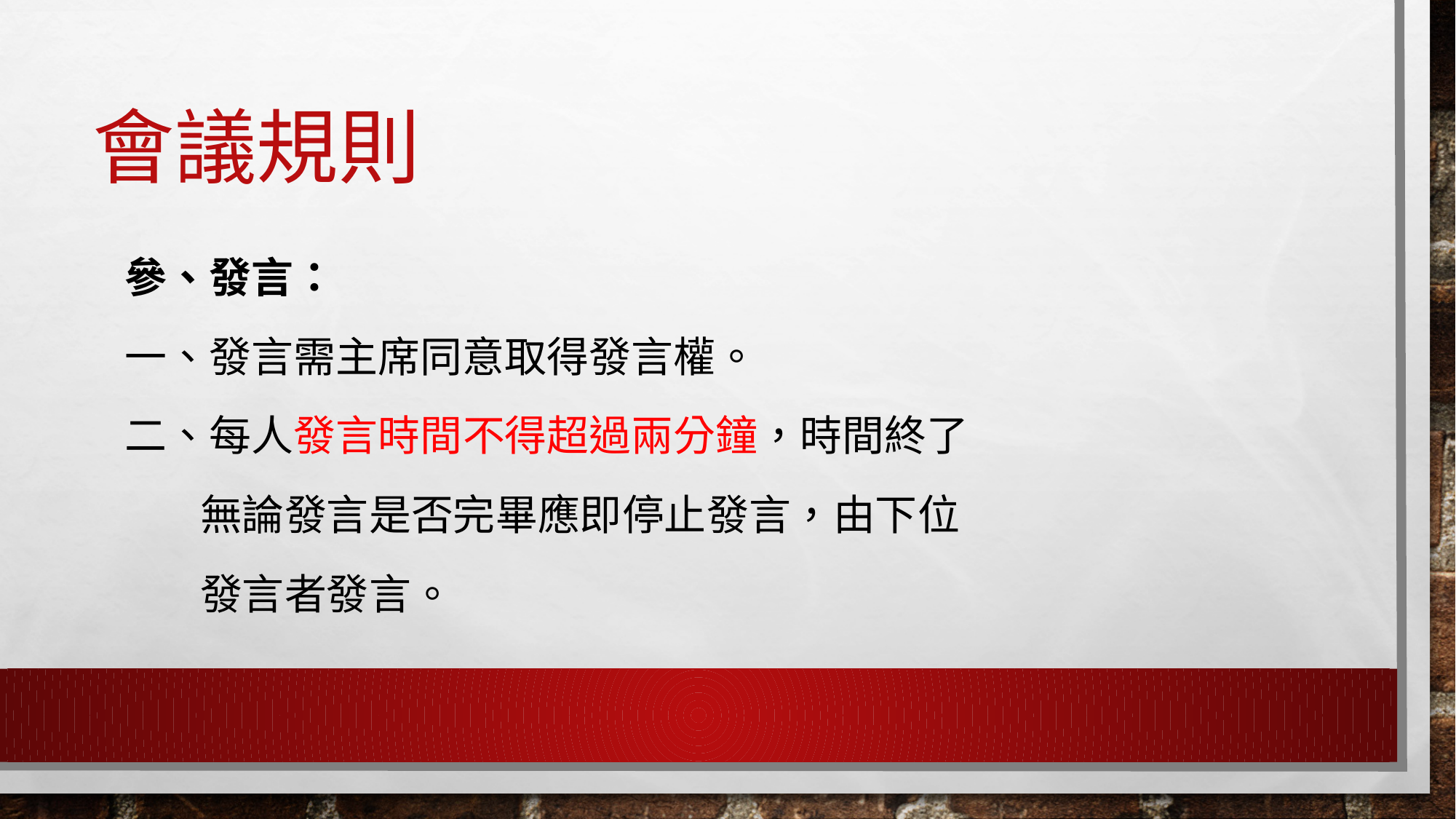

# 會議規則
參、發言：
一、發言需主席同意取得發言權。
二、每人發言時間不得超過兩分鐘，時間終了
       無論發言是否完畢應即停止發言，由下位
       發言者發言。